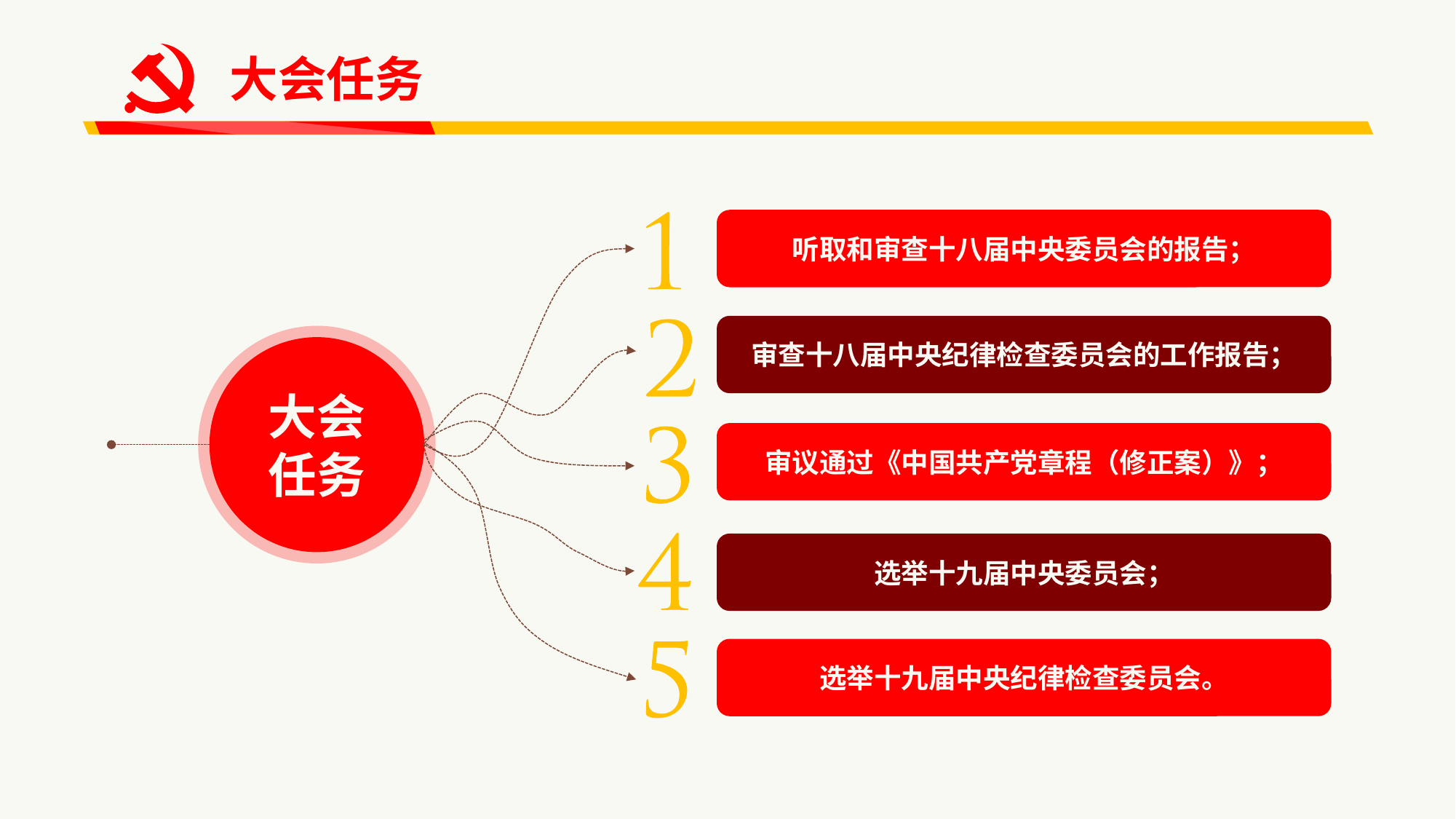

大会任务
听取和审查十八届中央委员会的报告；

审查十八届中央纪律检查委员会的工作报告；

大会任务
审议通过《中国共产党章程（修正案）》；

选举十九届中央委员会；
选举十九届中央纪律检查委员会。

延时符（正式讲课时请删除）